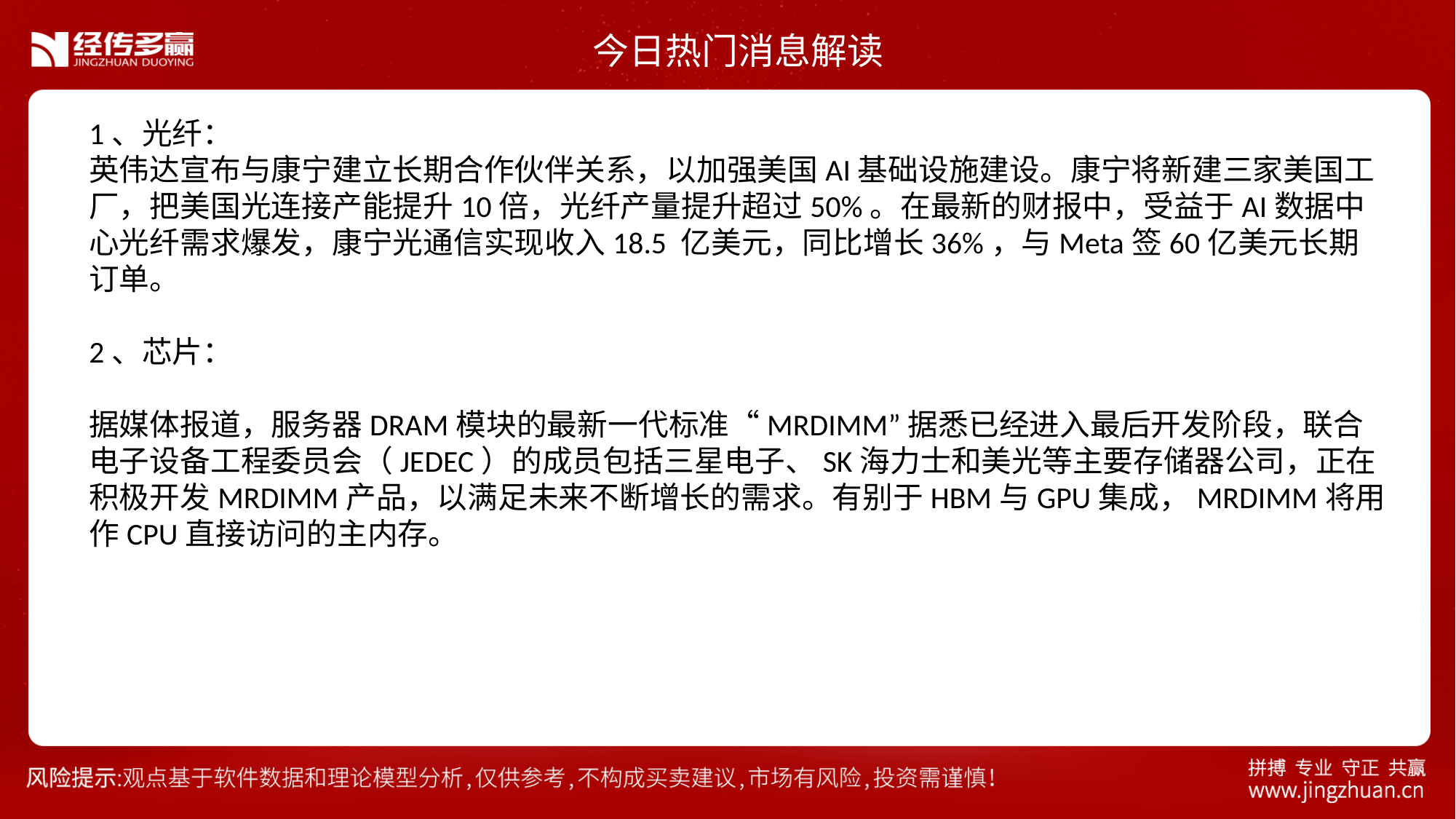

今日热门消息解读
1、光纤：
英伟达宣布与康宁建立长期合作伙伴关系，以加强美国AI基础设施建设。康宁将新建三家美国工厂，把美国光连接产能提升10倍，光纤产量提升超过50%。在最新的财报中，受益于AI数据中心光纤需求爆发，康宁光通信实现收入18.5 亿美元，同比增长36%，与Meta签60亿美元长期订单。

2、芯片：

据媒体报道，服务器DRAM模块的最新一代标准“MRDIMM”据悉已经进入最后开发阶段，联合电子设备工程委员会（JEDEC）的成员包括三星电子、SK海力士和美光等主要存储器公司，正在积极开发MRDIMM产品，以满足未来不断增长的需求。有别于HBM与GPU集成，MRDIMM将用作CPU直接访问的主内存。